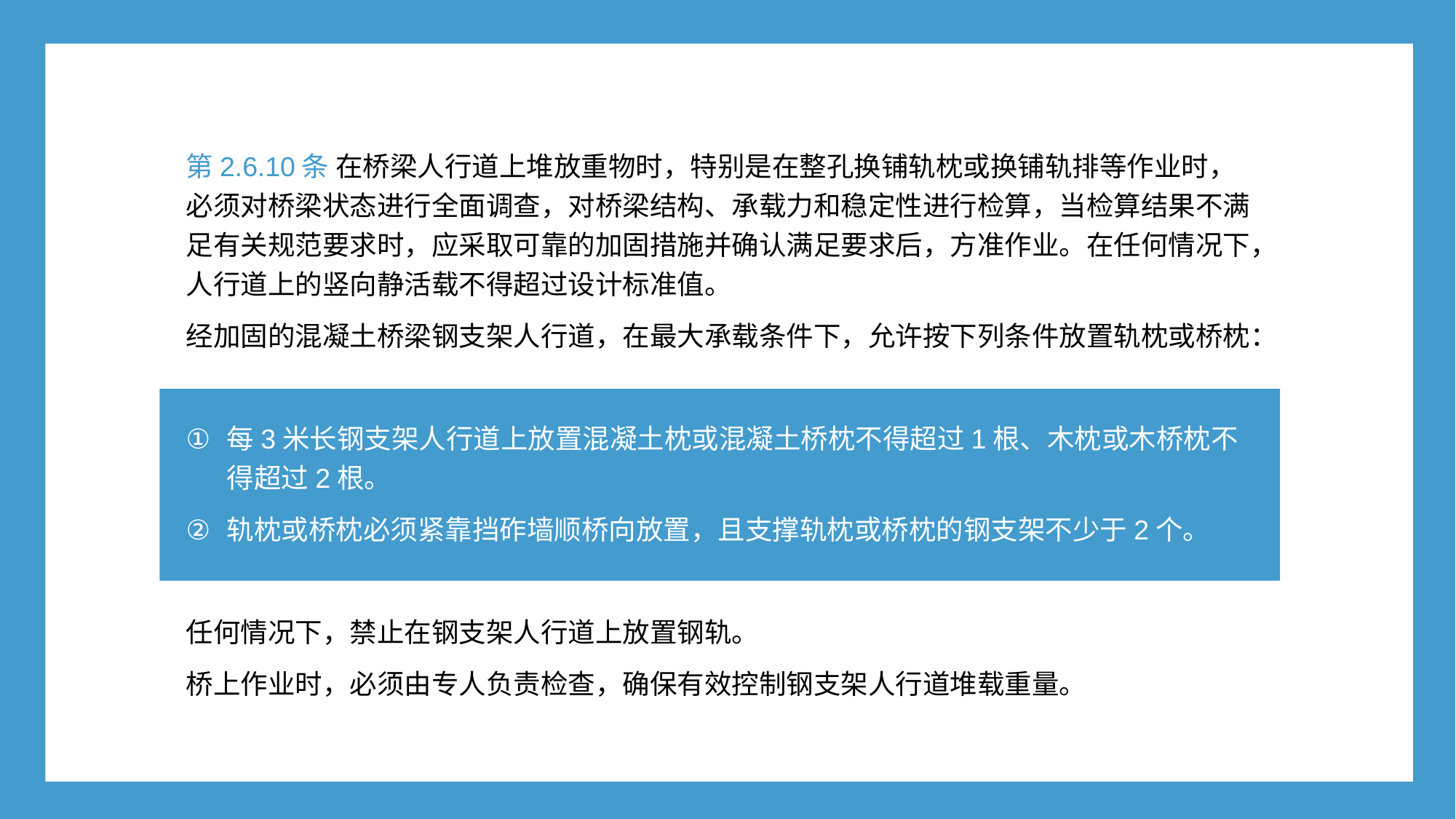

第2.6.10条 在桥梁人行道上堆放重物时，特别是在整孔换铺轨枕或换铺轨排等作业时，必须对桥梁状态进行全面调查，对桥梁结构、承载力和稳定性进行检算，当检算结果不满足有关规范要求时，应采取可靠的加固措施并确认满足要求后，方准作业。在任何情况下，人行道上的竖向静活载不得超过设计标准值。
经加固的混凝土桥梁钢支架人行道，在最大承载条件下，允许按下列条件放置轨枕或桥枕：

每3米长钢支架人行道上放置混凝土枕或混凝土桥枕不得超过1根、木枕或木桥枕不得超过2根。
轨枕或桥枕必须紧靠挡砟墙顺桥向放置，且支撑轨枕或桥枕的钢支架不少于2个。

任何情况下，禁止在钢支架人行道上放置钢轨。
桥上作业时，必须由专人负责检查，确保有效控制钢支架人行道堆载重量。